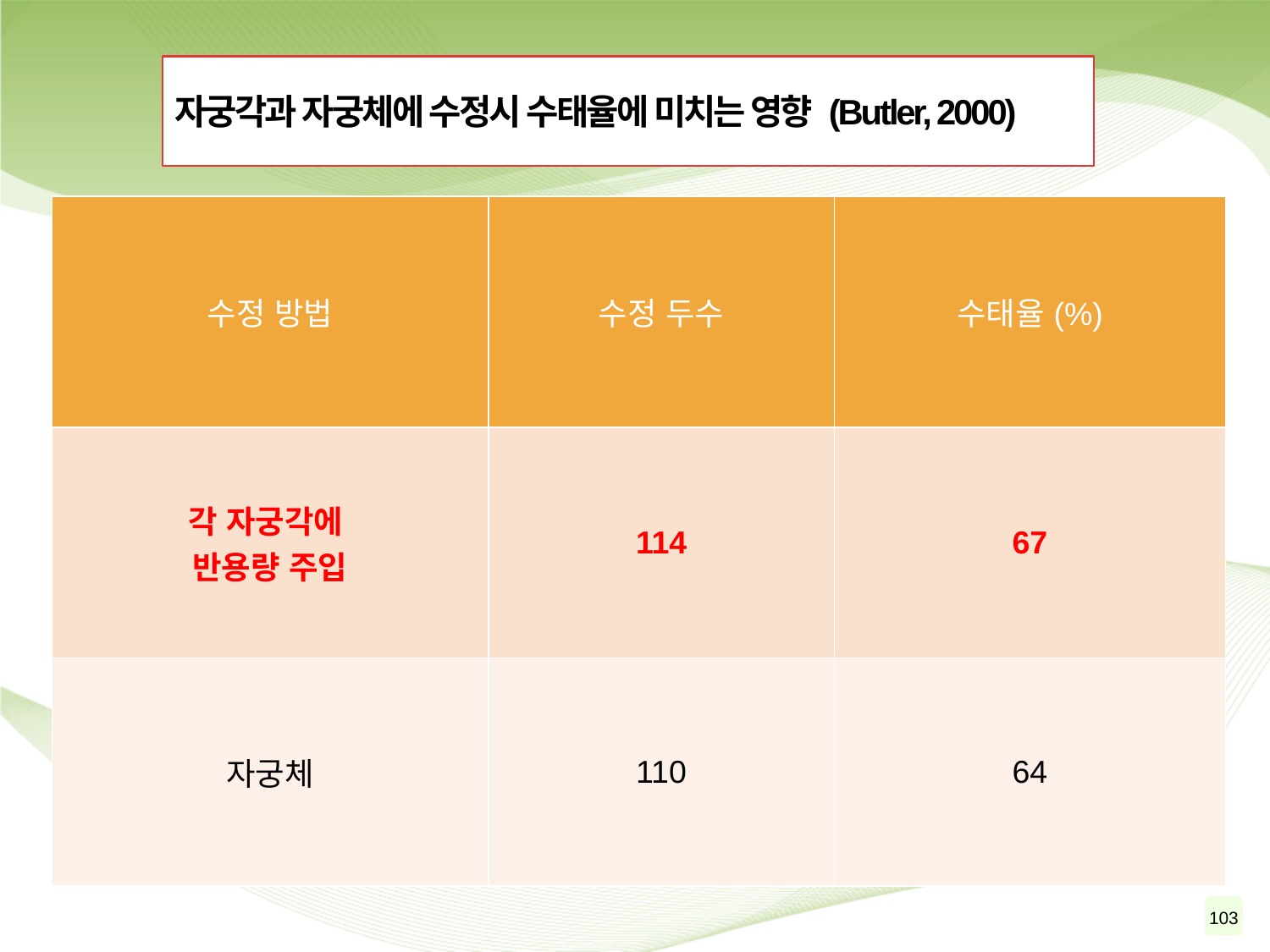

자궁각과 자궁체에 수정시 수태율에 미치는 영향 (Butler, 2000)
| 수정 방법 | 수정 두수 | 수태율(%) |
| --- | --- | --- |
| 각 자궁각에 반용량 주입 | 114 | 67 |
| 자궁체 | 110 | 64 |
103